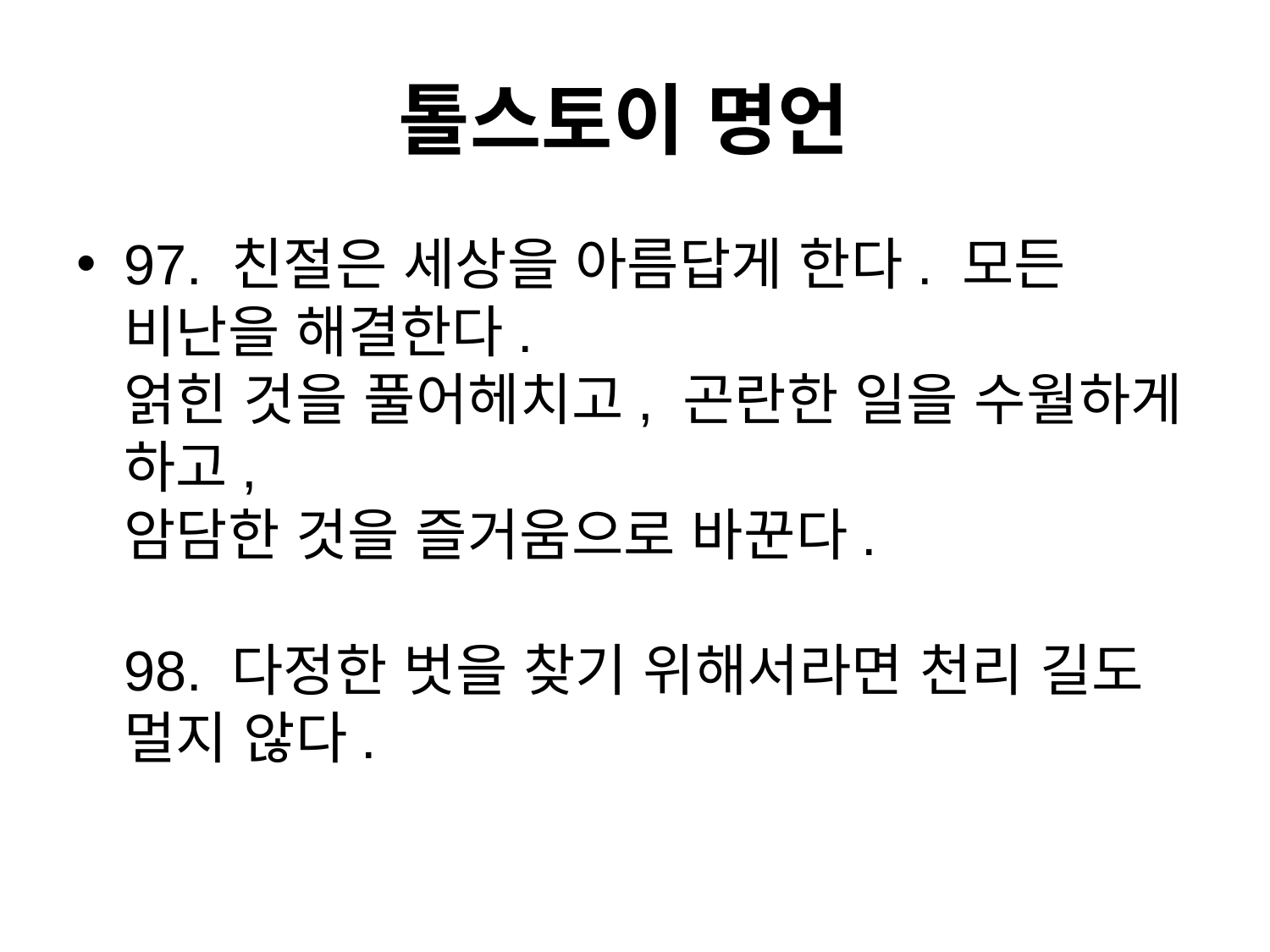

# 톨스토이 명언
97. 친절은 세상을 아름답게 한다. 모든 비난을 해결한다.
얽힌 것을 풀어헤치고, 곤란한 일을 수월하게 하고,
암담한 것을 즐거움으로 바꾼다.
98. 다정한 벗을 찾기 위해서라면 천리 길도 멀지 않다.